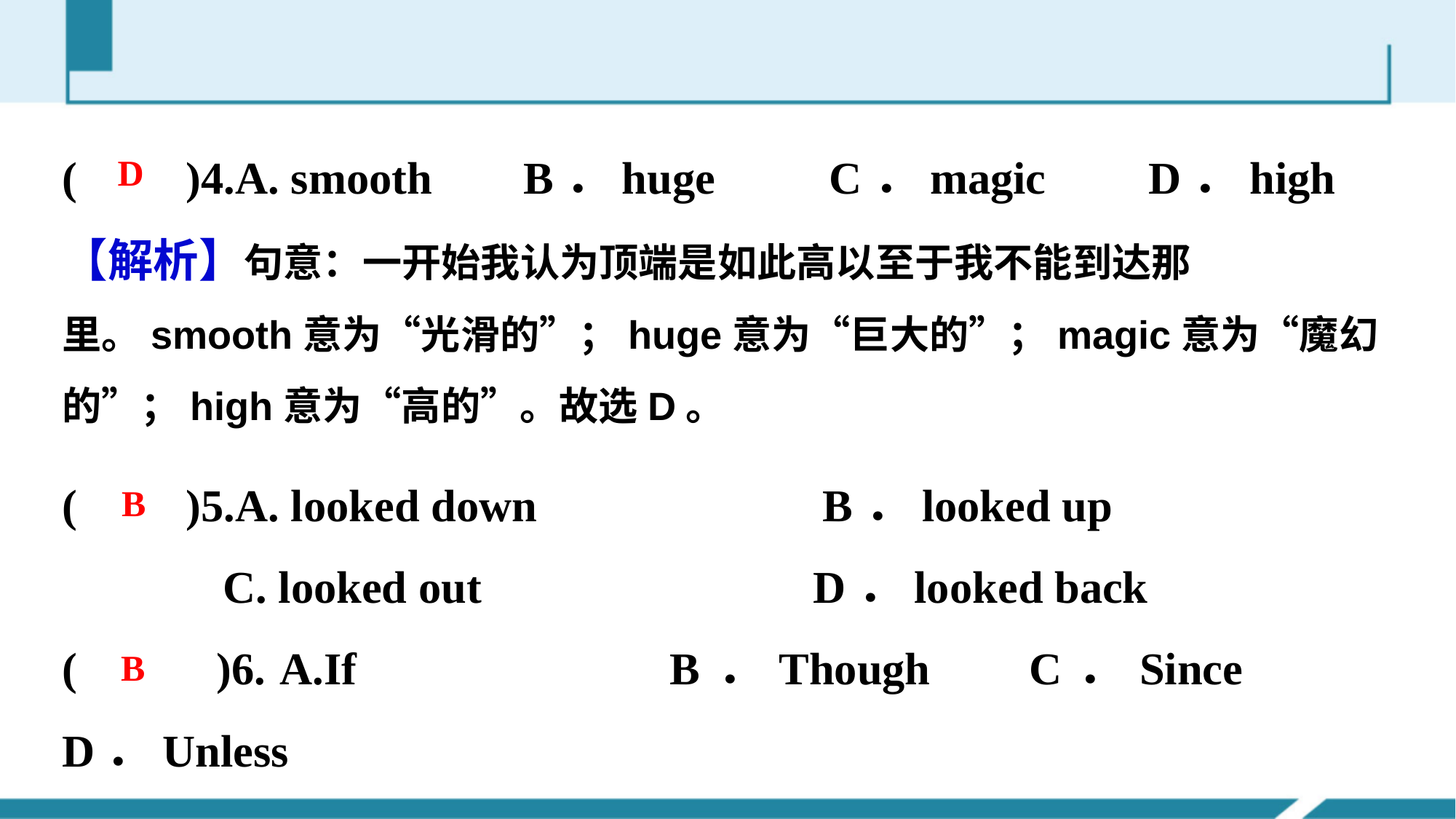

(　    )4.A. smooth        B．huge          C．magic         D．high

(　    )5.A. looked down                         B．looked up
              C. looked out                             D．looked back
(　    )6. A.If                   B．Though      C．Since          D．Unless
D
【解析】句意：一开始我认为顶端是如此高以至于我不能到达那里。smooth意为“光滑的”；huge意为“巨大的”；magic意为“魔幻的”；high意为“高的”。故选D。
B
B